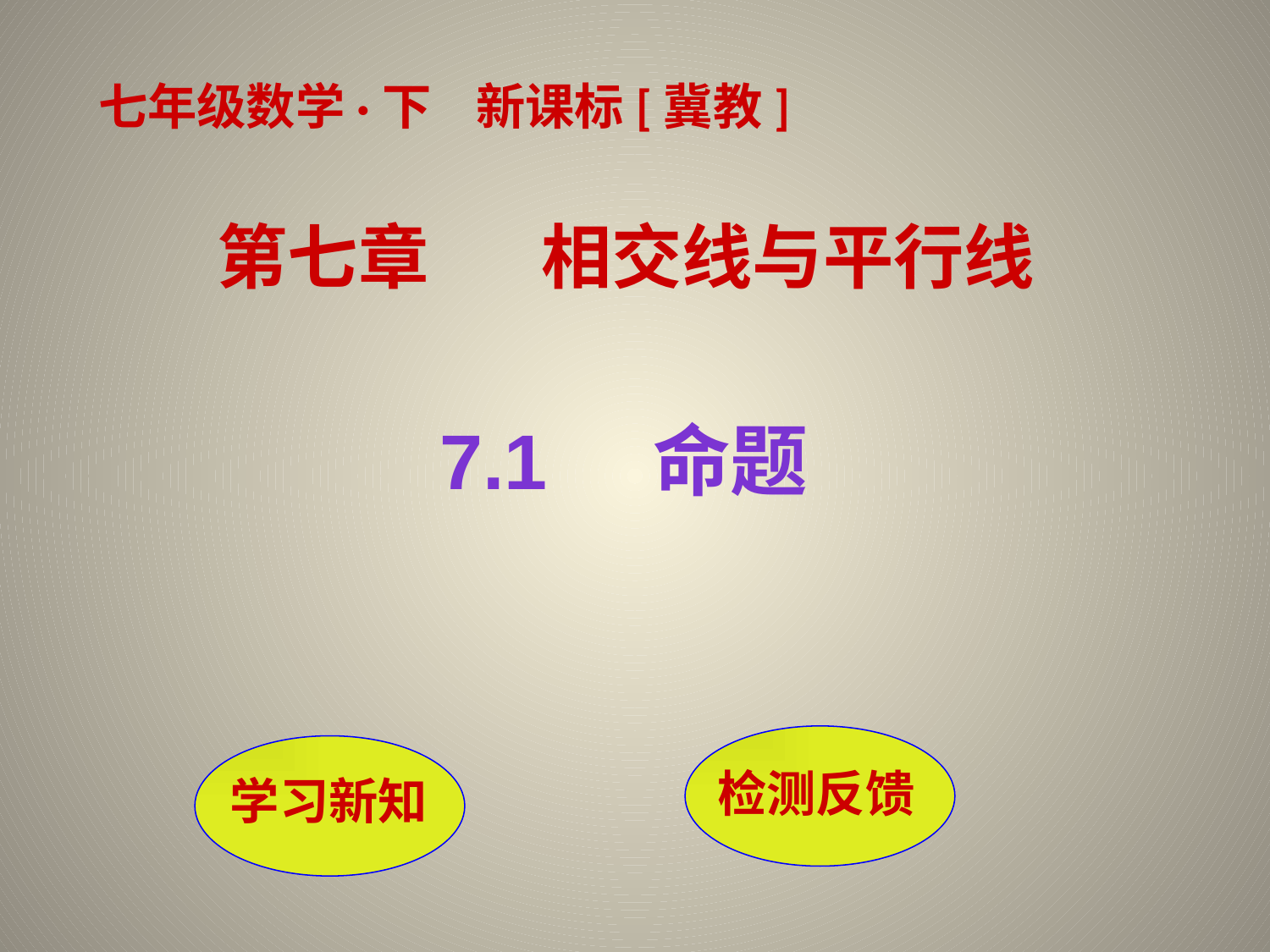

七年级数学·下    新课标[冀教]
第七章       相交线与平行线
7.1    命题

检测反馈

 学习新知